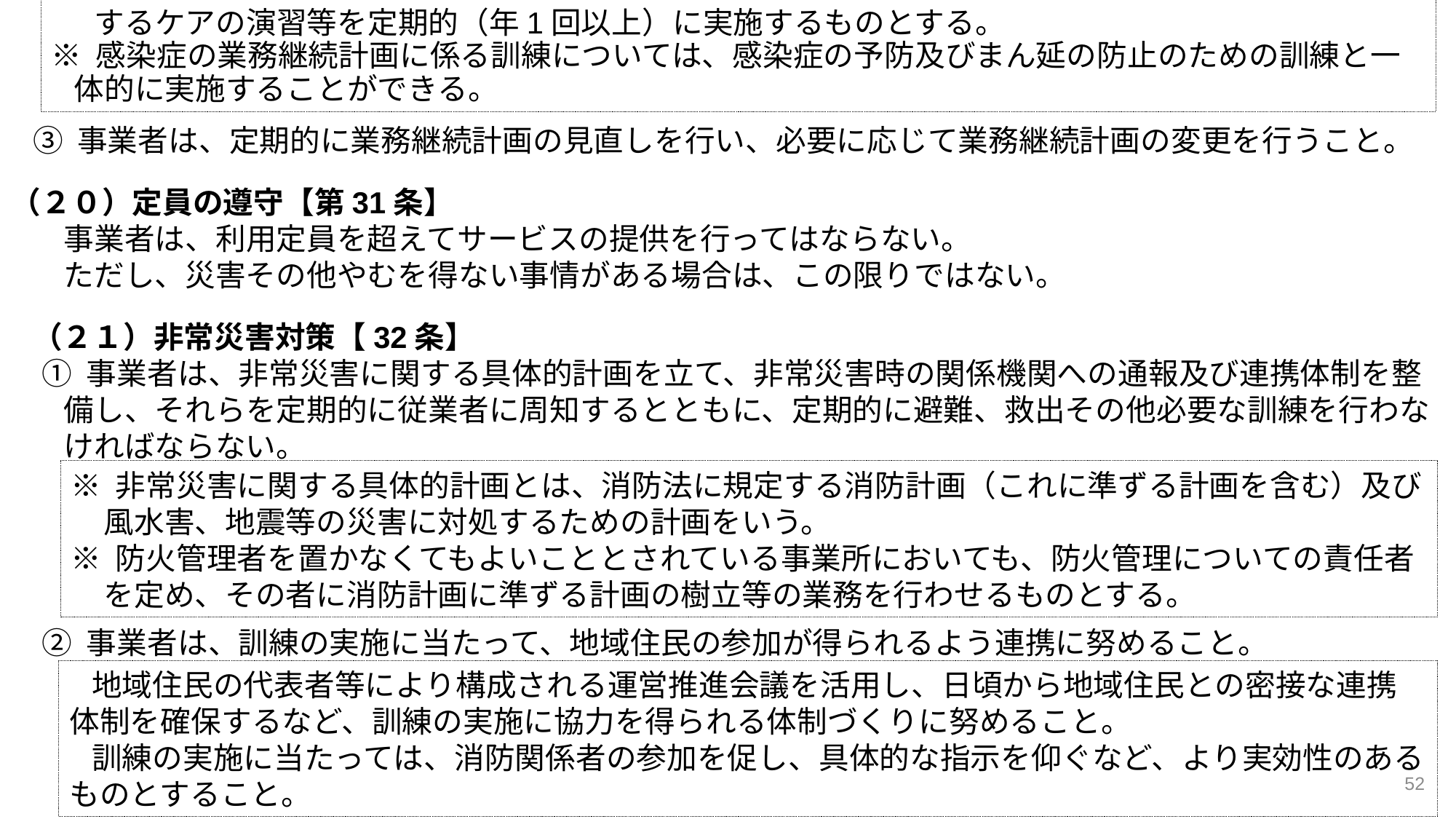

するケアの演習等を定期的（年1回以上）に実施するものとする。
※ 感染症の業務継続計画に係る訓練については、感染症の予防及びまん延の防止のための訓練と一体的に実施することができる。
③ 事業者は、定期的に業務継続計画の見直しを行い、必要に応じて業務継続計画の変更を行うこと。

（２０）定員の遵守【第31条】
事業者は、利用定員を超えてサービスの提供を行ってはならない。
ただし、災害その他やむを得ない事情がある場合は、この限りではない。

（２１）非常災害対策【32条】
① 事業者は、非常災害に関する具体的計画を立て、非常災害時の関係機関への通報及び連携体制を整備し、それらを定期的に従業者に周知するとともに、定期的に避難、救出その他必要な訓練を行わなければならない。

② 事業者は、訓練の実施に当たって、地域住民の参加が得られるよう連携に努めること。
※ 非常災害に関する具体的計画とは、消防法に規定する消防計画（これに準ずる計画を含む）及び風水害、地震等の災害に対処するための計画をいう。
※ 防火管理者を置かなくてもよいこととされている事業所においても、防火管理についての責任者を定め、その者に消防計画に準ずる計画の樹立等の業務を行わせるものとする。
地域住民の代表者等により構成される運営推進会議を活用し、日頃から地域住民との密接な連携体制を確保するなど、訓練の実施に協力を得られる体制づくりに努めること。
訓練の実施に当たっては、消防関係者の参加を促し、具体的な指示を仰ぐなど、より実効性のあるものとすること。
52